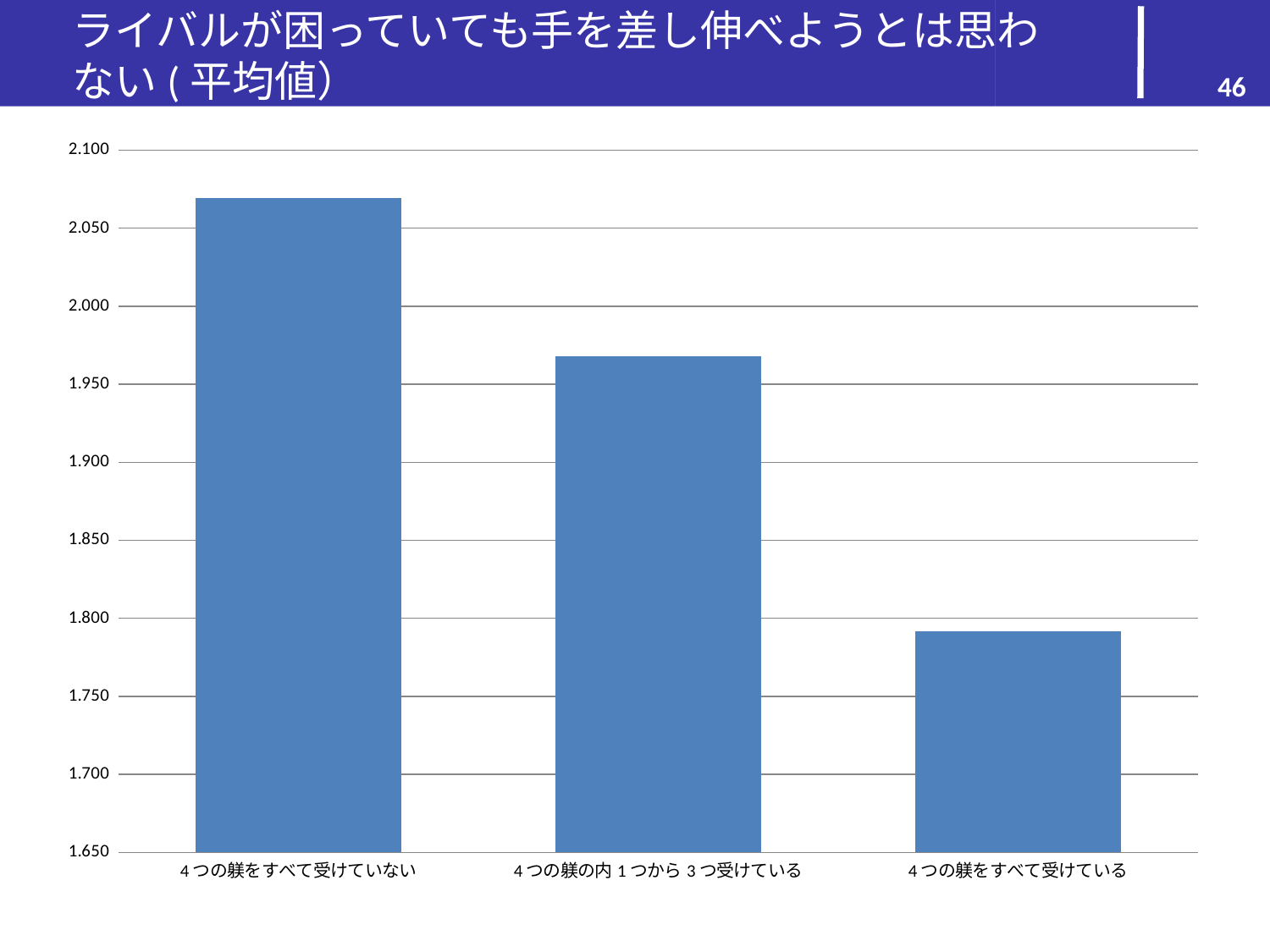

# ライバルが困っていても手を差し伸べようとは思わない(平均値）
46

### Chart

| Category |  |
|---|---|
| 4つの躾をすべて受けていない | 2.069479477184132 |
| 4つの躾の内1つから3つ受けている | 1.9678630590833794 |
| 4つの躾をすべて受けている | 1.7917981072555198 |

### Chart

| Category |
|---|